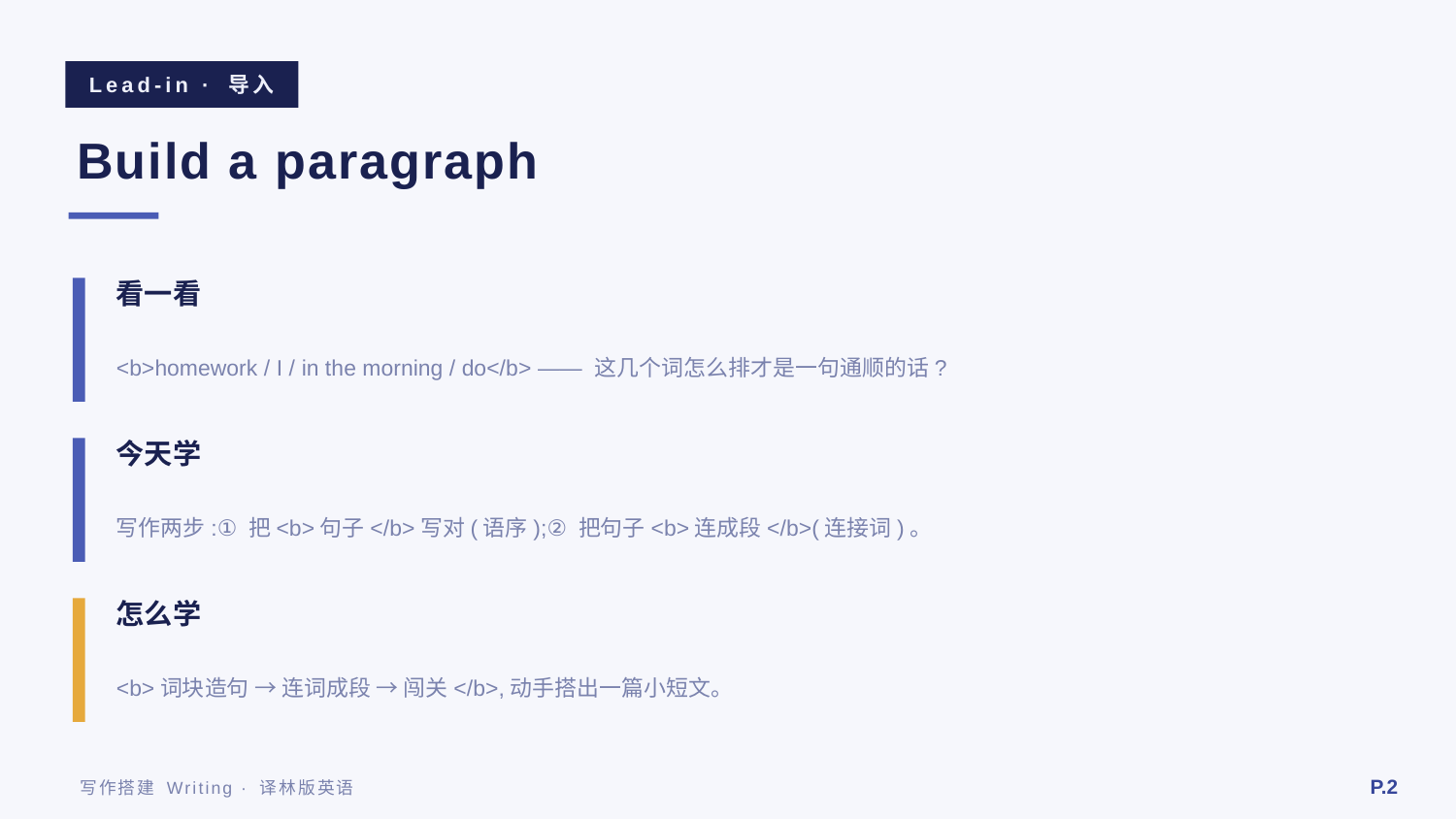

Lead-in · 导入

Build a paragraph

看一看

<b>homework / I / in the morning / do</b> —— 这几个词怎么排才是一句通顺的话?
今天学

写作两步:① 把<b>句子</b>写对(语序);② 把句子<b>连成段</b>(连接词)。
怎么学

<b>词块造句 → 连词成段 → 闯关</b>,动手搭出一篇小短文。
P.2
写作搭建 Writing · 译林版英语